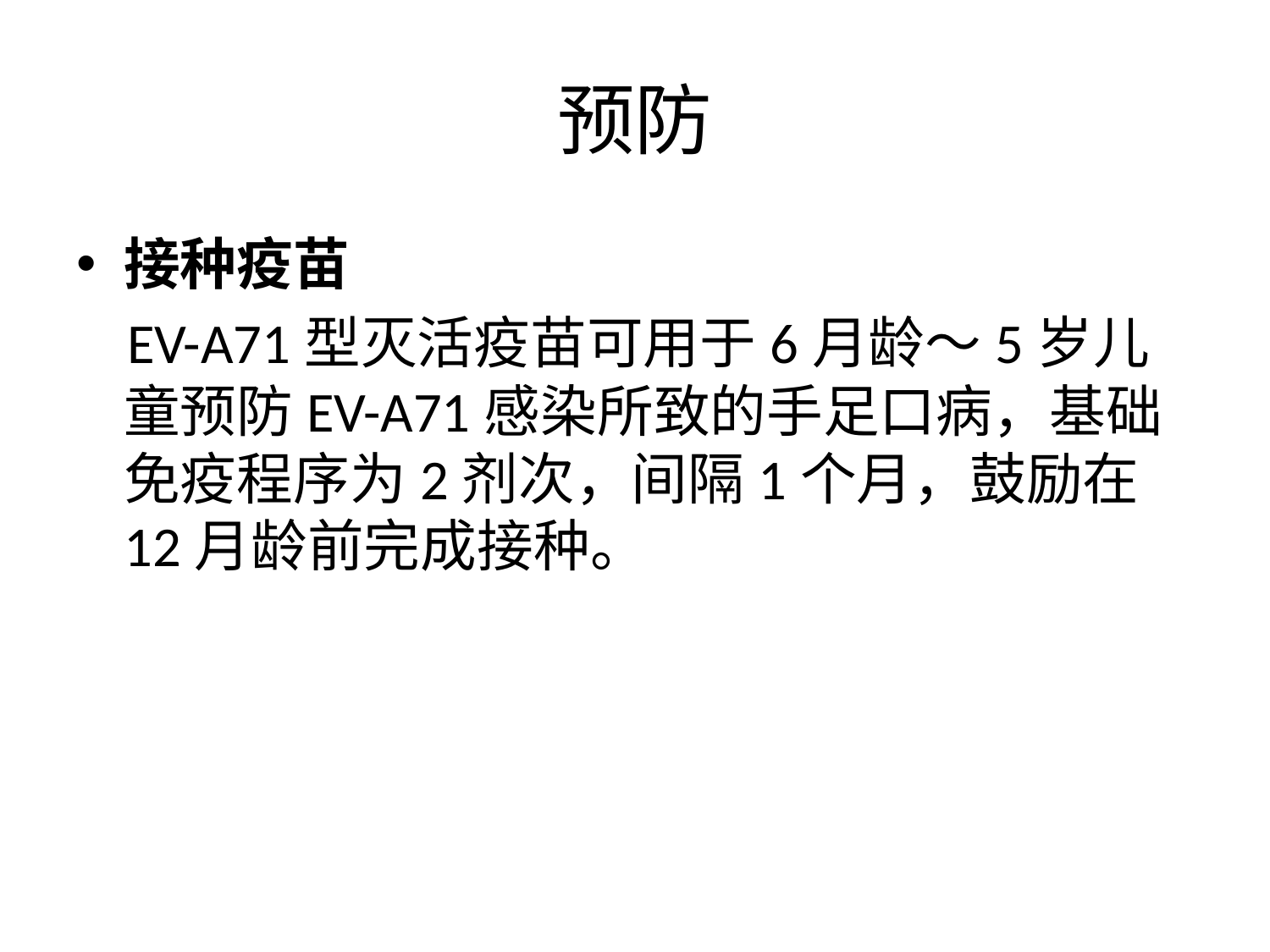

# 预防
接种疫苗
    EV-A71型灭活疫苗可用于6月龄～5岁儿童预防EV-A71感染所致的手足口病，基础免疫程序为2剂次，间隔1个月，鼓励在12月龄前完成接种。